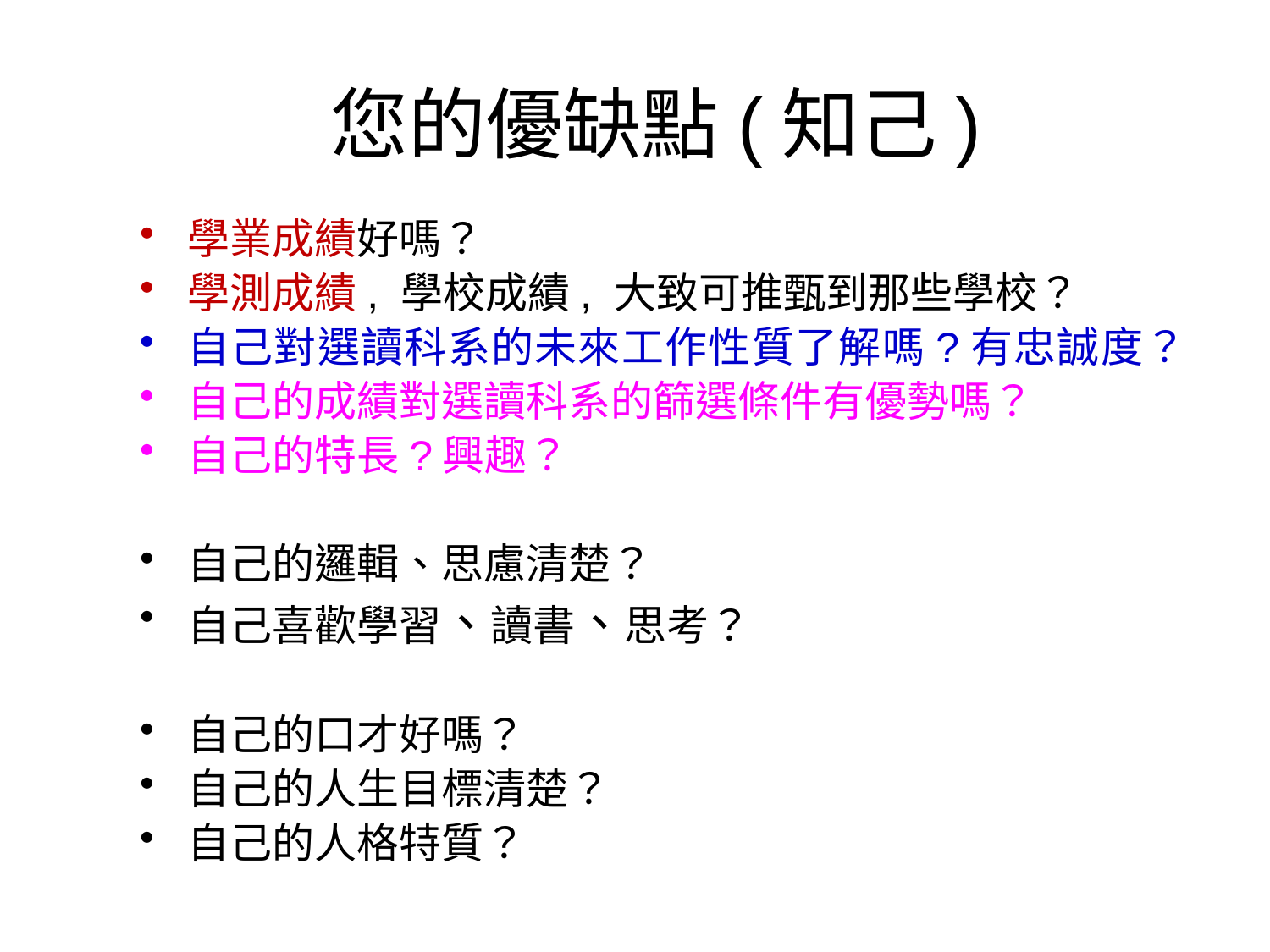

# 您的優缺點(知己)
學業成績好嗎？
學測成績, 學校成績, 大致可推甄到那些學校？
自己對選讀科系的未來工作性質了解嗎?有忠誠度？
自己的成績對選讀科系的篩選條件有優勢嗎？
自己的特長?興趣？

自己的邏輯、思慮清楚？
自己喜歡學習、讀書、思考？

自己的口才好嗎？
自己的人生目標清楚？
自己的人格特質？